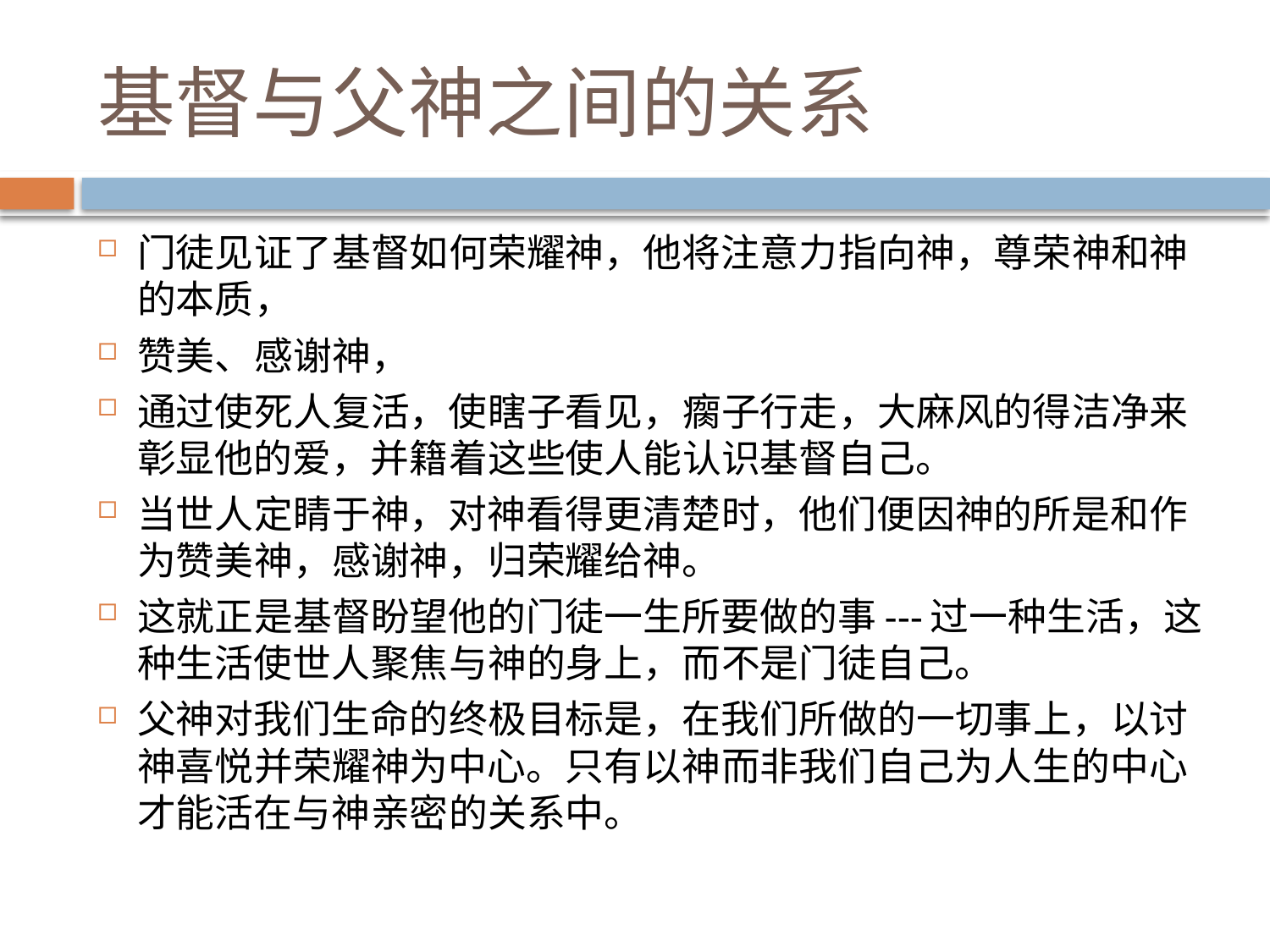

# 基督与父神之间的关系
门徒见证了基督如何荣耀神，他将注意力指向神，尊荣神和神的本质，
赞美、感谢神，
通过使死人复活，使瞎子看见，瘸子行走，大麻风的得洁净来彰显他的爱，并籍着这些使人能认识基督自己。
当世人定睛于神，对神看得更清楚时，他们便因神的所是和作为赞美神，感谢神，归荣耀给神。
这就正是基督盼望他的门徒一生所要做的事---过一种生活，这种生活使世人聚焦与神的身上，而不是门徒自己。
父神对我们生命的终极目标是，在我们所做的一切事上，以讨神喜悦并荣耀神为中心。只有以神而非我们自己为人生的中心才能活在与神亲密的关系中。